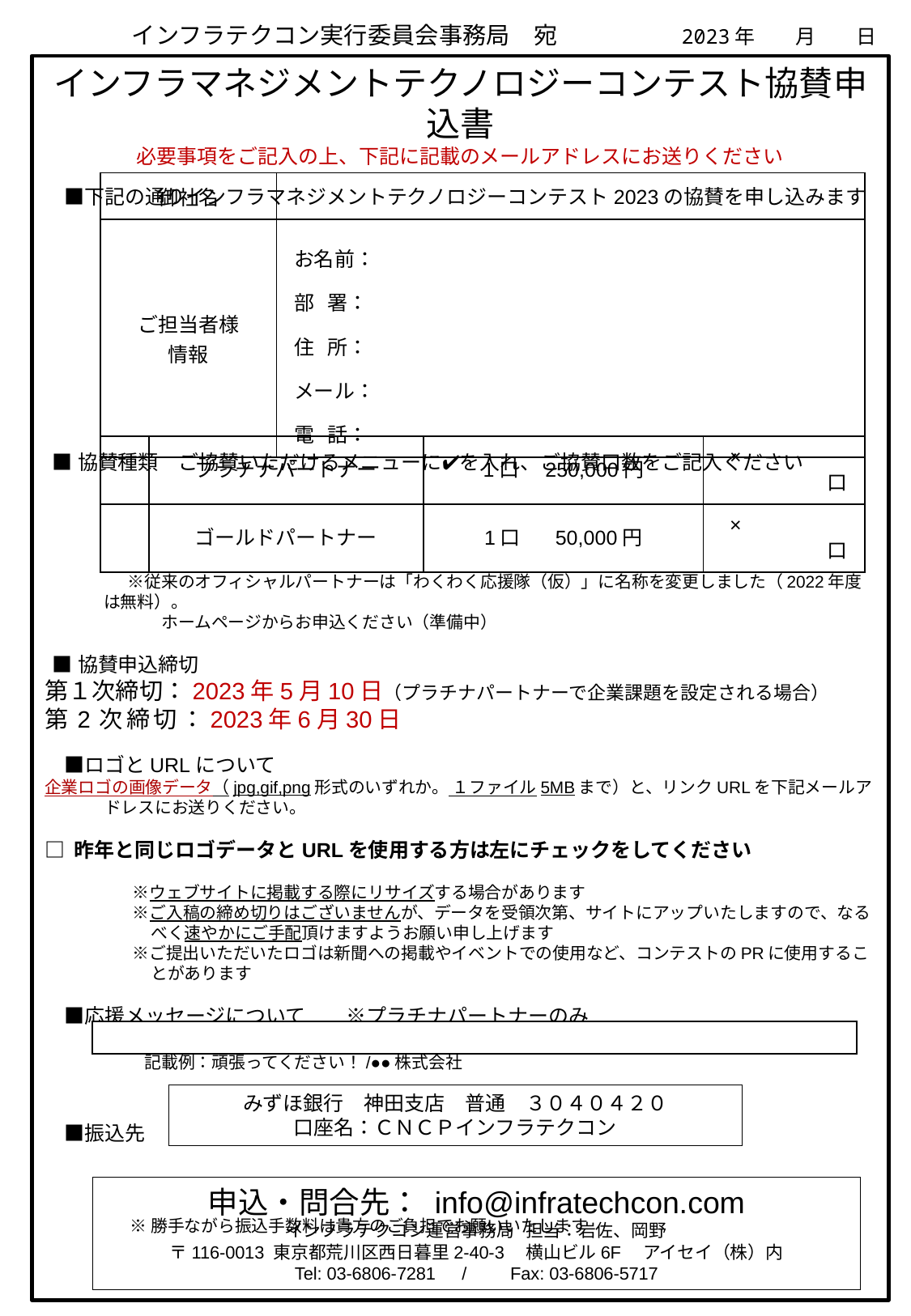

インフラテクコン実行委員会事務局　宛       　　　  2023年　　月　　日
インフラマネジメントテクノロジーコンテスト協賛申込書
必要事項をご記入の上、下記に記載のメールアドレスにお送りください

　■下記の通りインフラマネジメントテクノロジーコンテスト2023の協賛を申し込みます

  ■協賛種類　ご協賛いただけるメニューに✔を入れ、ご協賛口数をご記入ください

　　　　　※従来のオフィシャルパートナーは「わくわく応援隊（仮）」に名称を変更しました（2022年度は無料）。
　　　　　　　ホームページからお申込ください（準備中）

  ■協賛申込締切
第１次締切：2023年5月10日（プラチナパートナーで企業課題を設定される場合）
第2次締切：2023年6月30日

　■ロゴとURLについて
企業ロゴの画像データ（jpg,gif,png形式のいずれか。 １ファイル5MBまで）と、リンクURLを下記メールアドレスにお送りください。

□ 昨年と同じロゴデータとURLを使用する方は左にチェックをしてください

　※ウェブサイトに掲載する際にリサイズする場合があります
　※ご入稿の締め切りはございませんが、データを受領次第、サイトにアップいたしますので、なるべく速やかにご手配頂けますようお願い申し上げます
　※ご提出いただいたロゴは新聞への掲載やイベントでの使用など、コンテストのPRに使用することがあります

　■応援メッセージについて　　※プラチナパートナーのみ
　　　　　　TOPページに高専生への応援メッセージを流します。一言ご記入ください。
　　　　　　記載例：頑張ってください！/●●株式会社

　■振込先

※勝手ながら振込手数料は貴方のご負担でお願いいたします
| 御社名 |  |
| --- | --- |
| ご担当者様 情報 | お名前： 部 署： 住 所： メール： 電 話： |
|  | プラチナパートナー | 1口　250,000円 | ×　　　　　口 |
| --- | --- | --- | --- |
|  | ゴールドパートナー | 1口　 50,000円 | ×　　　　　口 |

みずほ銀行　神田支店　普通　３０４０４２０
口座名：ＣＮＣＰインフラテクコン
申込・問合先： info@infratechcon.com
インフラテクコン運営事務局   担当：岩佐、岡野
〒116-0013 東京都荒川区西日暮里2-40-3　横山ビル6F　アイセイ（株）内
Tel: 03-6806-7281　/　　Fax: 03-6806-5717